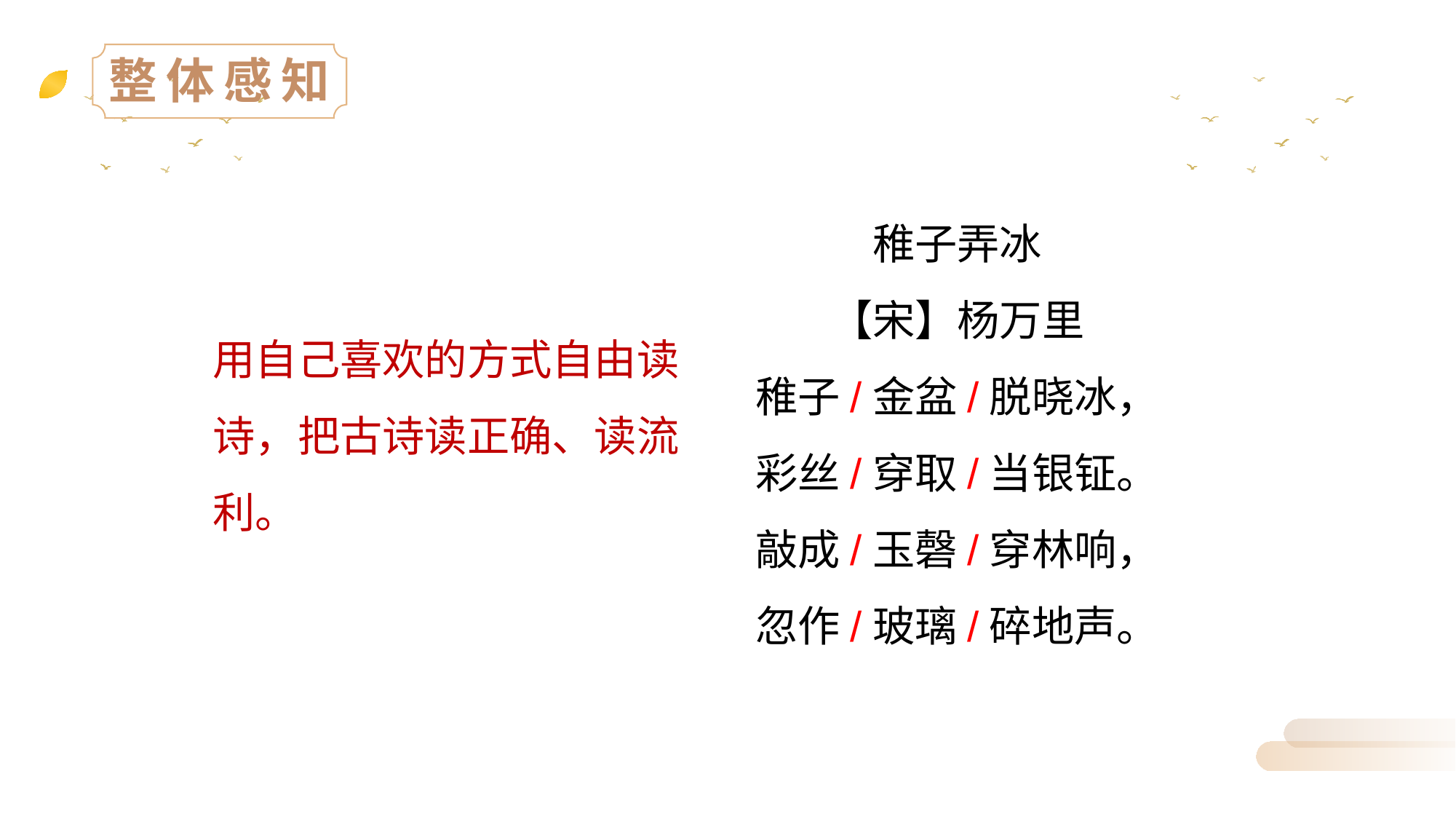

稚子弄冰
【宋】杨万里
稚子/金盆/脱晓冰，
彩丝/穿取/当银钲。
敲成/玉磬/穿林响，
忽作/玻璃/碎地声。

用自己喜欢的方式自由读诗，把古诗读正确、读流利。